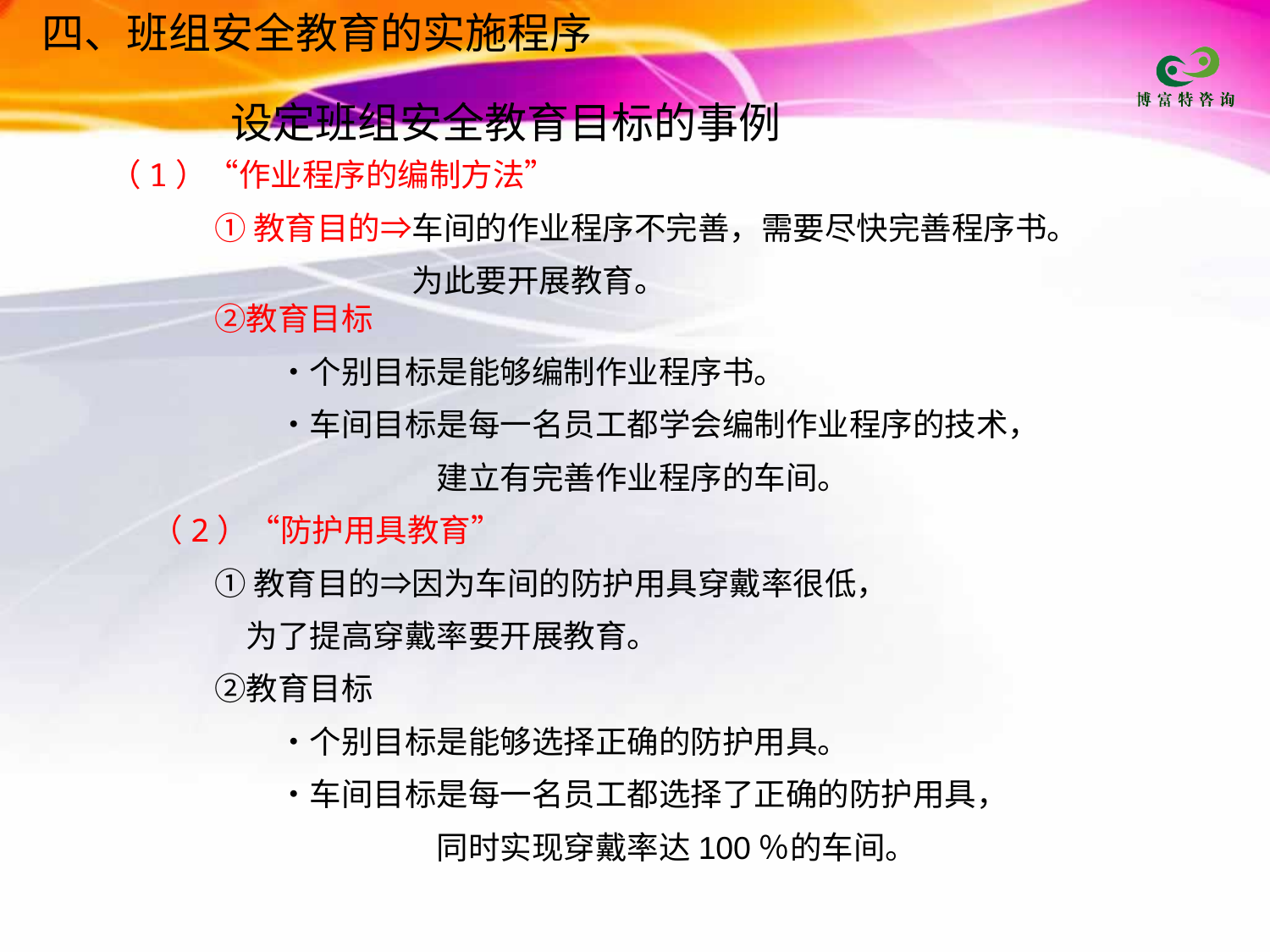

四、班组安全教育的实施程序
设定班组安全教育目标的事例
  （1）“作业程序的编制方法”
　　　　① 教育目的⇒车间的作业程序不完善，需要尽快完善程序书。
　　　　　　　　 　　为此要开展教育。
　　　　②教育目标
　　　　　　・个别目标是能够编制作业程序书。
　　　　　　・车间目标是每一名员工都学会编制作业程序的技术，
　　　　　　　　　　　建立有完善作业程序的车间。
　　（2）“防护用具教育”
　　　　① 教育目的⇒因为车间的防护用具穿戴率很低，
                     为了提高穿戴率要开展教育。
　　　　②教育目标
　　　　　　・个别目标是能够选择正确的防护用具。
　　　　　　・车间目标是每一名员工都选择了正确的防护用具，
　　　　　　　　　　　同时实现穿戴率达100％的车间。